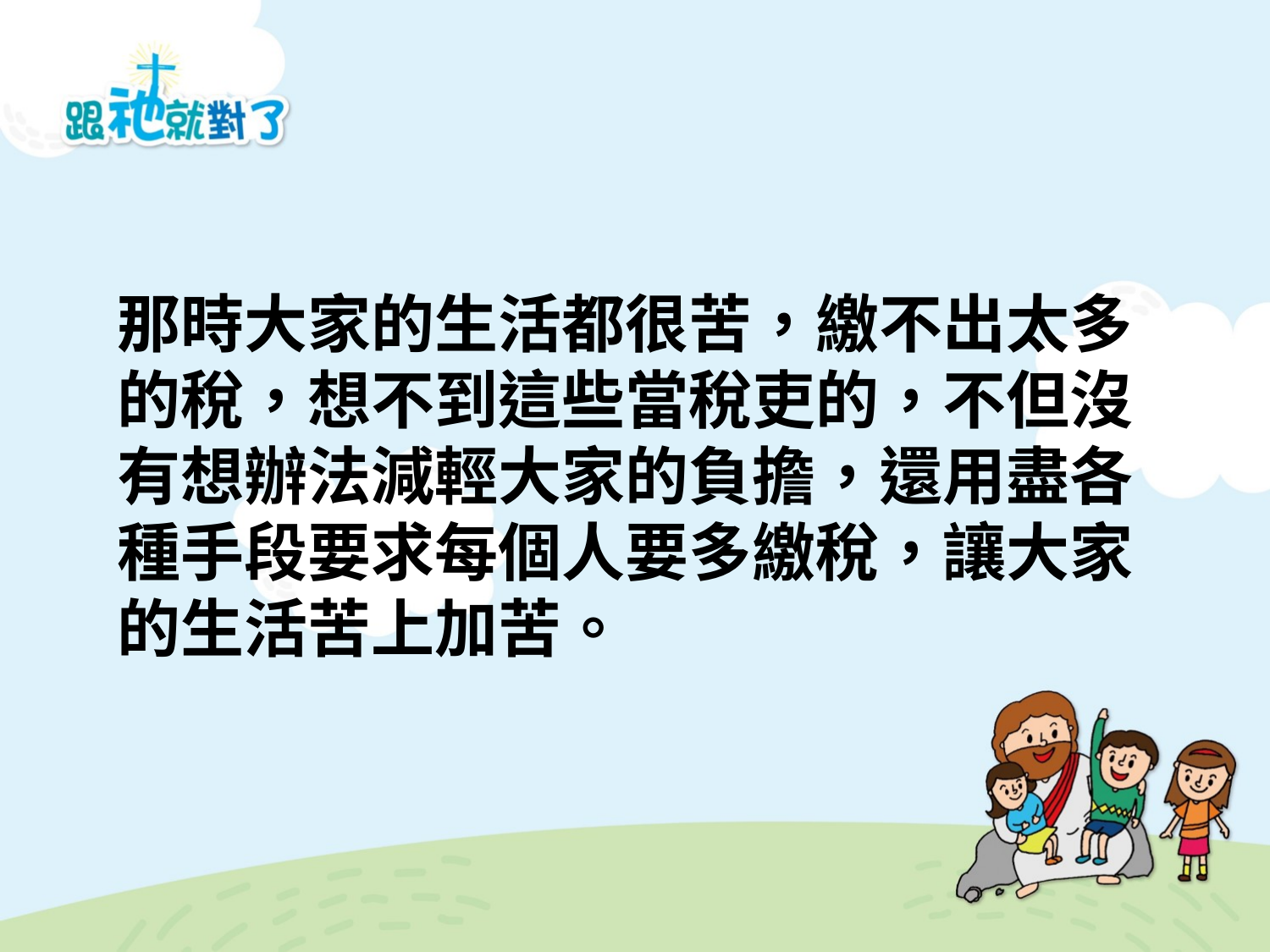

那時大家的生活都很苦，繳不出太多的稅，想不到這些當稅吏的，不但沒有想辦法減輕大家的負擔，還用盡各種手段要求每個人要多繳稅，讓大家的生活苦上加苦。